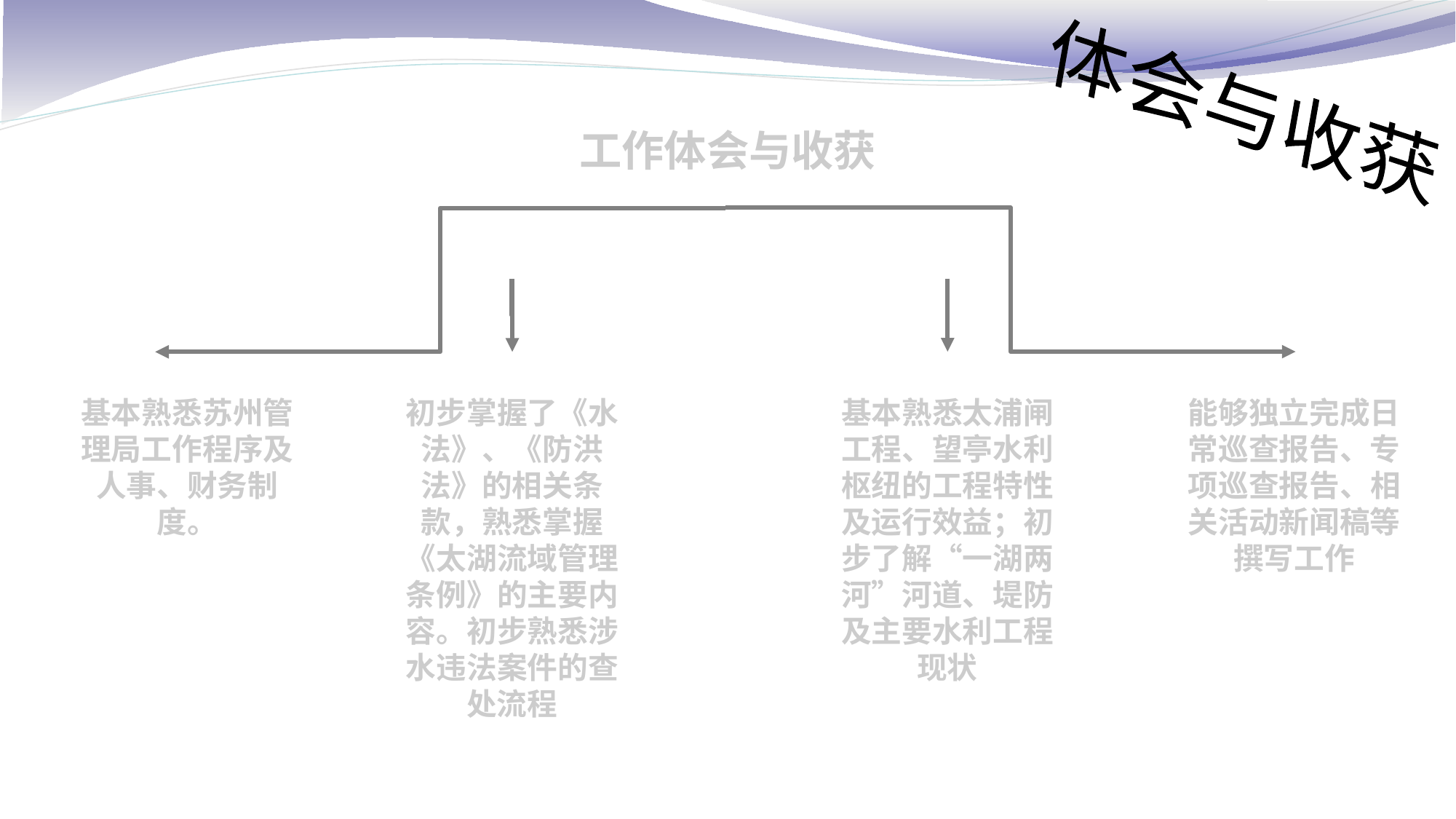

体会与收获
工作体会与收获
基本熟悉苏州管理局工作程序及人事、财务制度。
初步掌握了《水法》、《防洪法》的相关条款，熟悉掌握《太湖流域管理条例》的主要内容。初步熟悉涉水违法案件的查处流程
基本熟悉太浦闸工程、望亭水利枢纽的工程特性及运行效益；初步了解“一湖两河”河道、堤防及主要水利工程现状
能够独立完成日常巡查报告、专项巡查报告、相关活动新闻稿等撰写工作